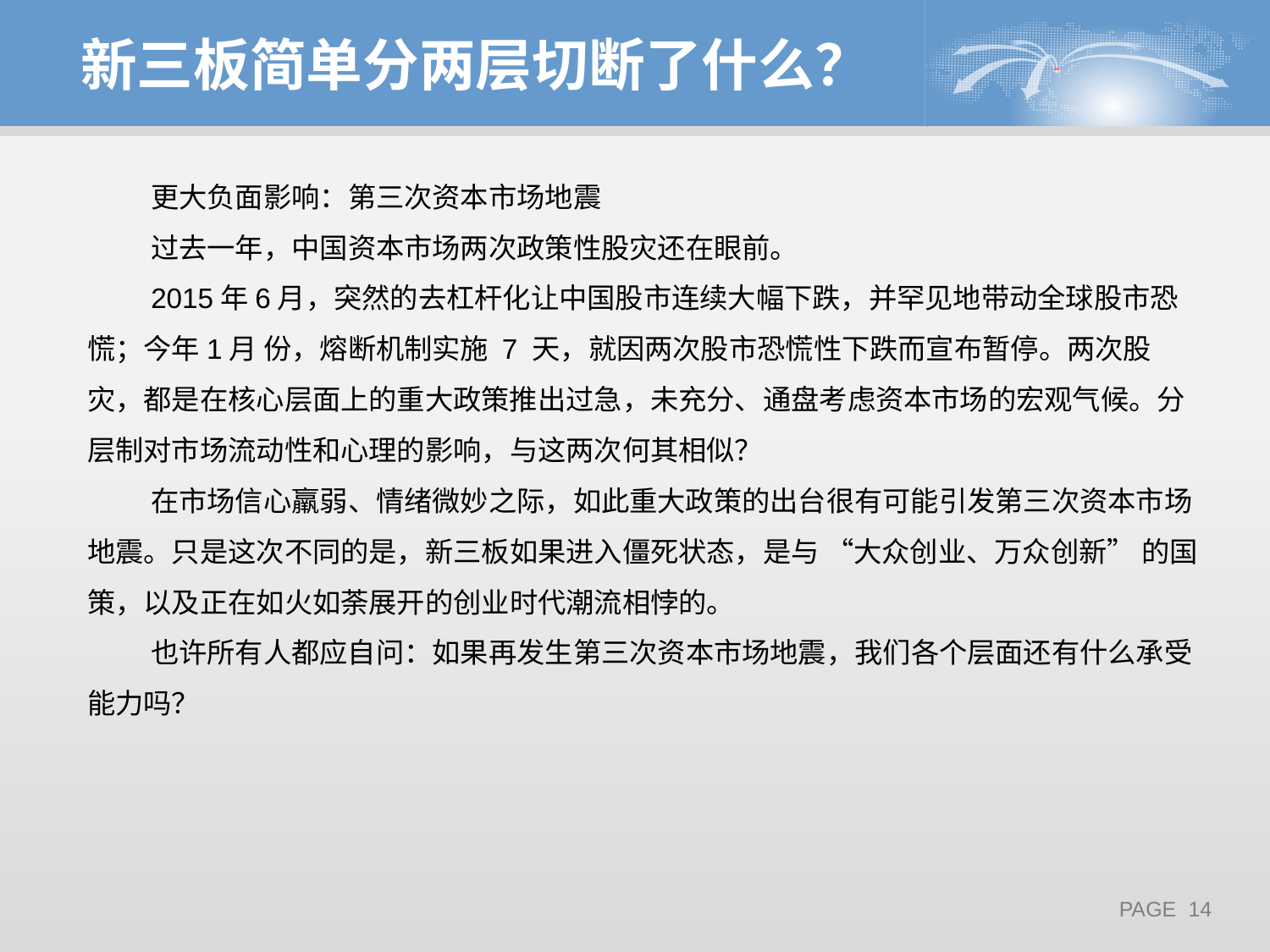

新三板简单分两层切断了什么？
更大负面影响：第三次资本市场地震
过去一年，中国资本市场两次政策性股灾还在眼前。
2015年6月，突然的去杠杆化让中国股市连续大幅下跌，并罕见地带动全球股市恐慌；今年1月 份，熔断机制实施 7 天，就因两次股市恐慌性下跌而宣布暂停。两次股灾，都是在核心层面上的重大政策推出过急，未充分、通盘考虑资本市场的宏观气候。分层制对市场流动性和心理的影响，与这两次何其相似？
在市场信心羸弱、情绪微妙之际，如此重大政策的出台很有可能引发第三次资本市场地震。只是这次不同的是，新三板如果进入僵死状态，是与 “大众创业、万众创新” 的国策，以及正在如火如荼展开的创业时代潮流相悖的。
也许所有人都应自问：如果再发生第三次资本市场地震，我们各个层面还有什么承受能力吗？